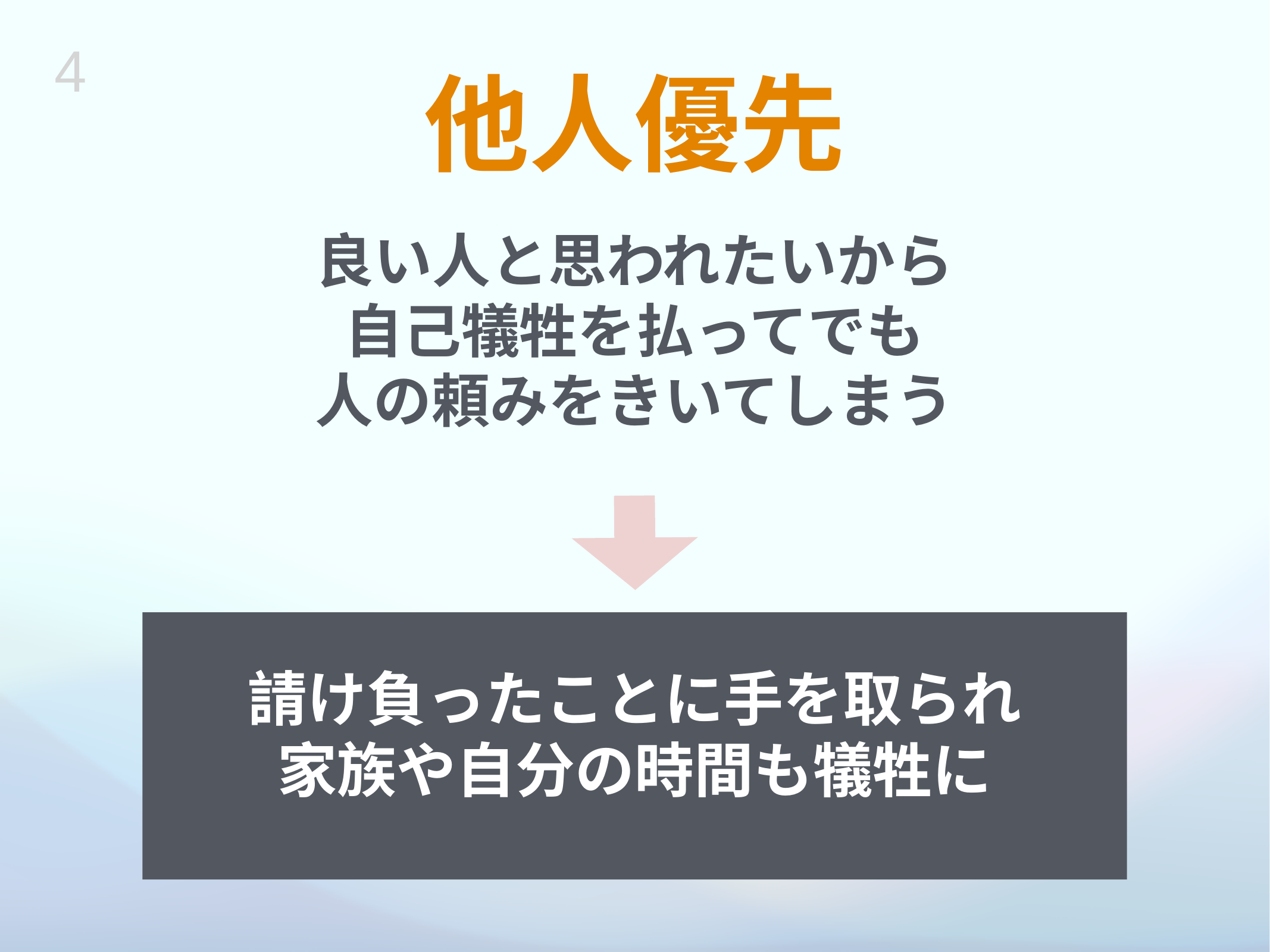

4
# 他人優先
良い人と思われたいから
自己犠牲を払ってでも
人の頼みをきいてしまう

請け負ったことに手を取られ
家族や自分の時間も犠牲に